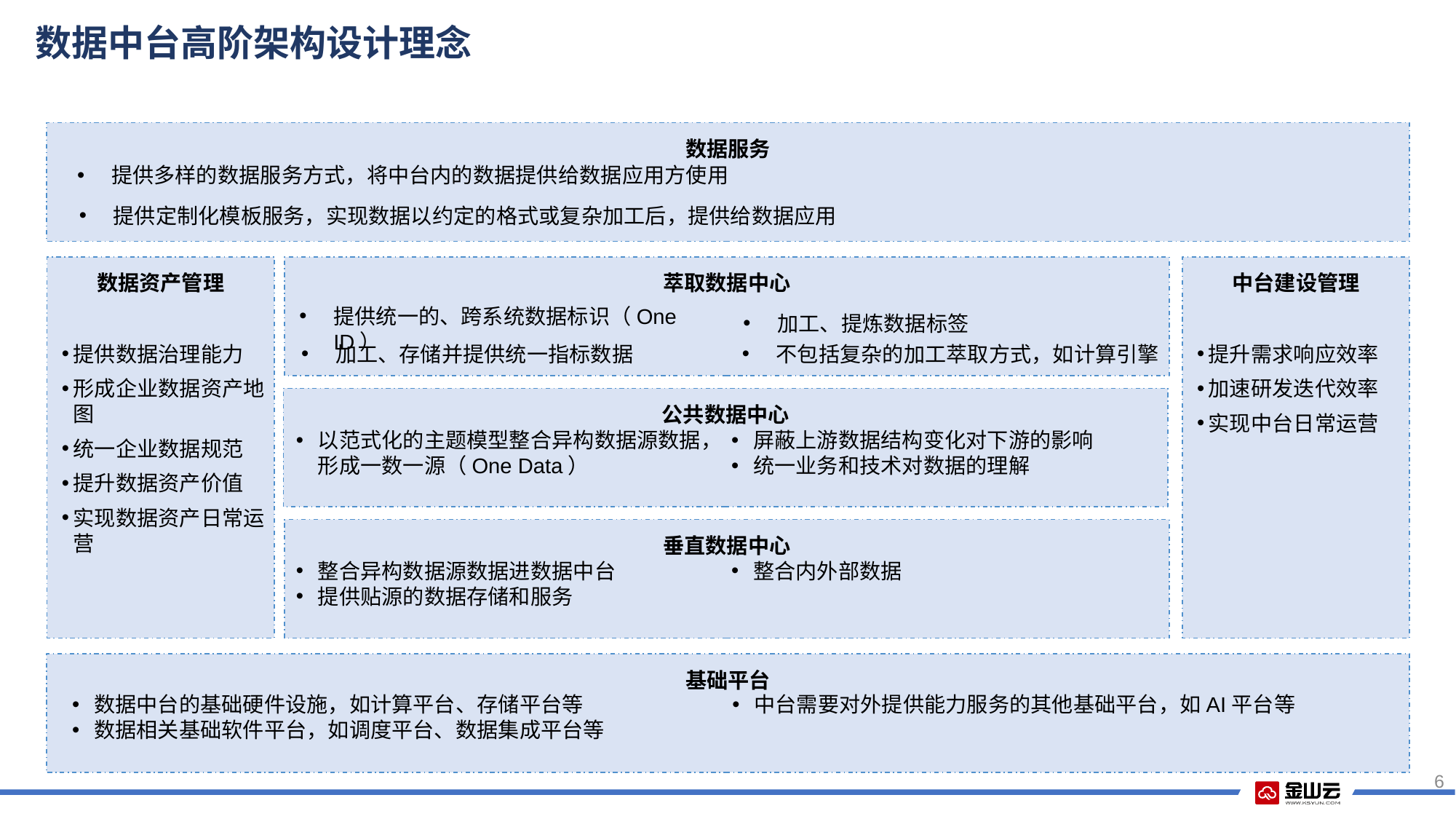

数据中台高阶架构设计理念
数据服务

数据资产管理
提供数据治理能力
形成企业数据资产地图
统一企业数据规范
提升数据资产价值
实现数据资产日常运营

萃取数据中心
中台建设管理
提升需求响应效率
加速研发迭代效率
实现中台日常运营
公共数据中心
垂直数据中心
基础平台
提供多样的数据服务方式，将中台内的数据提供给数据应用方使用
提供定制化模板服务，实现数据以约定的格式或复杂加工后，提供给数据应用
提供统一的、跨系统数据标识（One ID）
加工、提炼数据标签
加工、存储并提供统一指标数据
不包括复杂的加工萃取方式，如计算引擎
以范式化的主题模型整合异构数据源数据，形成一数一源（One Data）
屏蔽上游数据结构变化对下游的影响
统一业务和技术对数据的理解
整合异构数据源数据进数据中台
提供贴源的数据存储和服务
整合内外部数据
数据中台的基础硬件设施，如计算平台、存储平台等
数据相关基础软件平台，如调度平台、数据集成平台等
中台需要对外提供能力服务的其他基础平台，如AI平台等
6